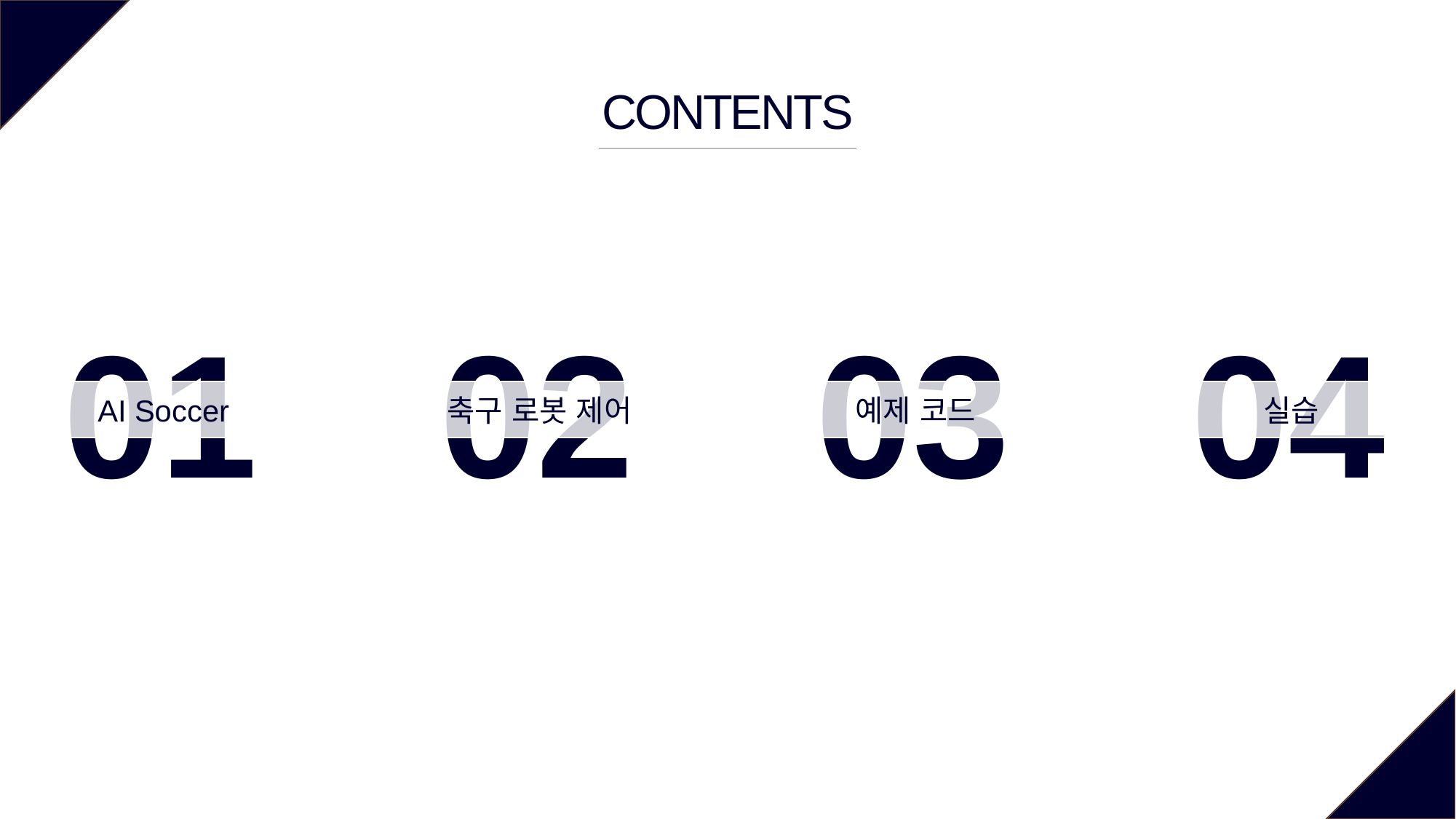

CONTENTS
01
02
03
04
AI Soccer
축구 로봇 제어
예제 코드
실습